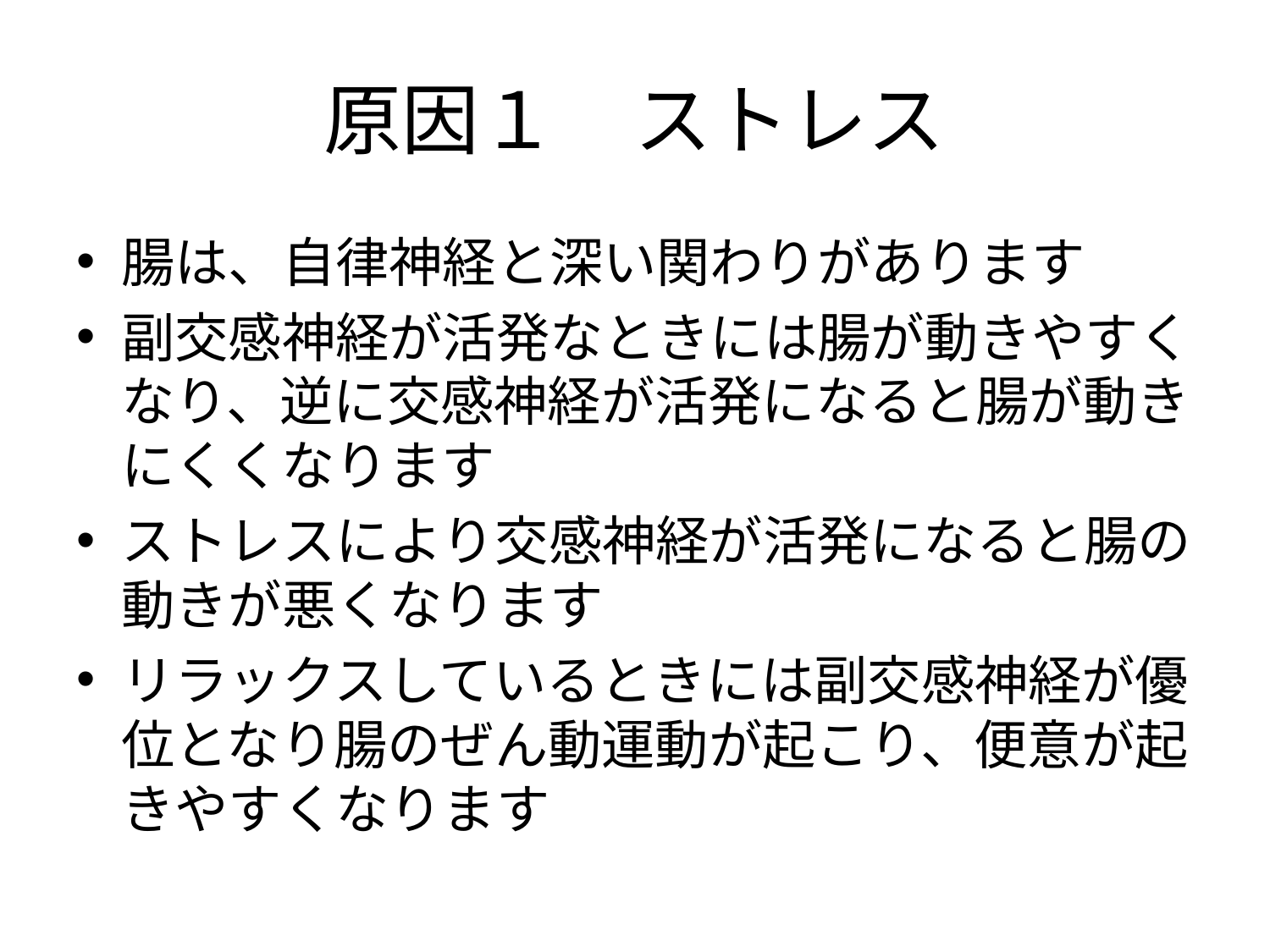

# 原因１　ストレス
腸は、自律神経と深い関わりがあります
副交感神経が活発なときには腸が動きやすくなり、逆に交感神経が活発になると腸が動きにくくなります
ストレスにより交感神経が活発になると腸の動きが悪くなります
リラックスしているときには副交感神経が優位となり腸のぜん動運動が起こり、便意が起きやすくなります